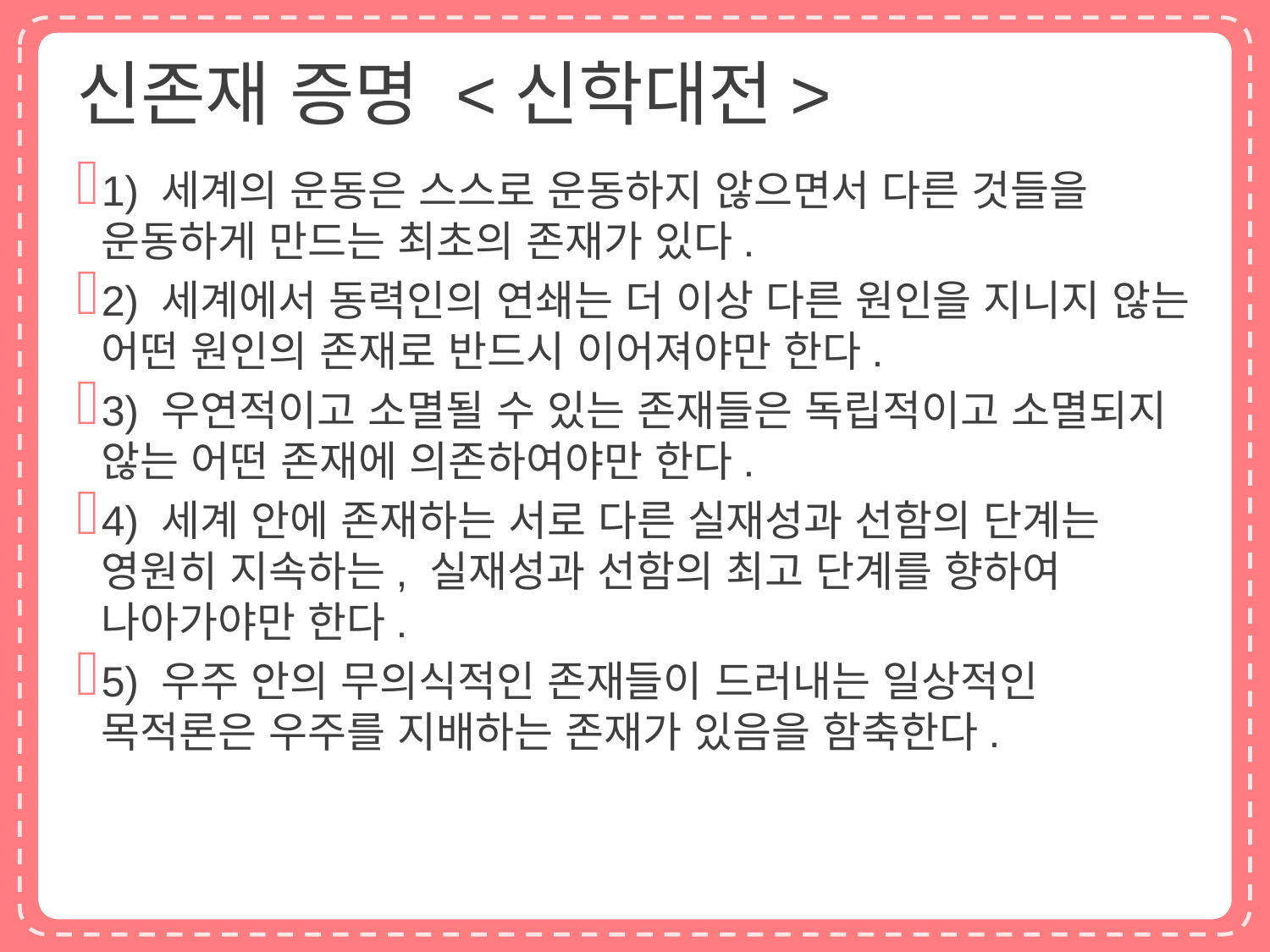

# 신존재 증명 <신학대전>
1) 세계의 운동은 스스로 운동하지 않으면서 다른 것들을 운동하게 만드는 최초의 존재가 있다.
2) 세계에서 동력인의 연쇄는 더 이상 다른 원인을 지니지 않는 어떤 원인의 존재로 반드시 이어져야만 한다.
3) 우연적이고 소멸될 수 있는 존재들은 독립적이고 소멸되지 않는 어떤 존재에 의존하여야만 한다.
4) 세계 안에 존재하는 서로 다른 실재성과 선함의 단계는 영원히 지속하는, 실재성과 선함의 최고 단계를 향하여 나아가야만 한다.
5) 우주 안의 무의식적인 존재들이 드러내는 일상적인 목적론은 우주를 지배하는 존재가 있음을 함축한다.